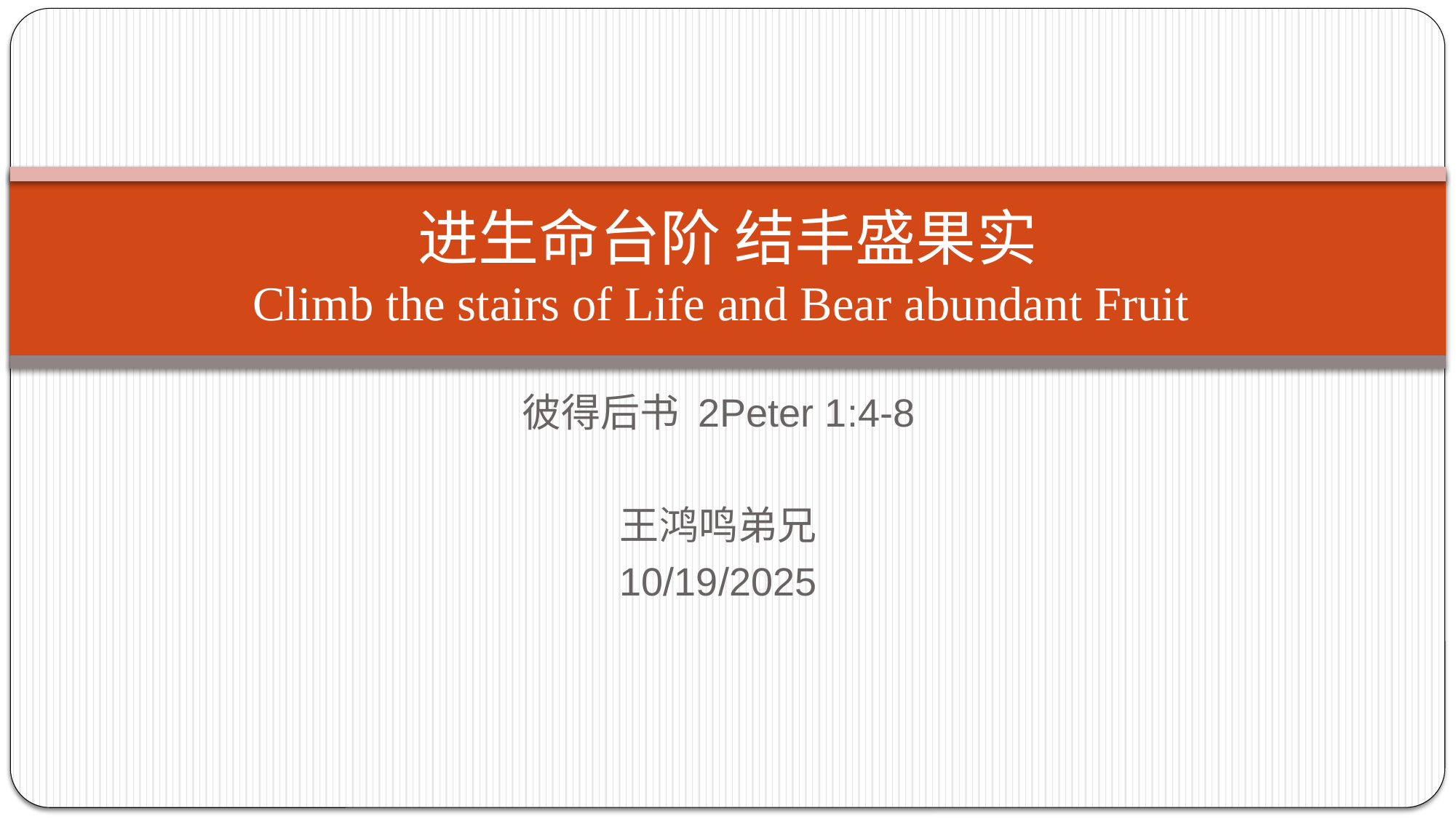

# 进生命台阶 结丰盛果实 Climb the stairs of Life and Bear abundant Fruit
彼得后书 2Peter 1:4-8

王鸿鸣弟兄
10/19/2025